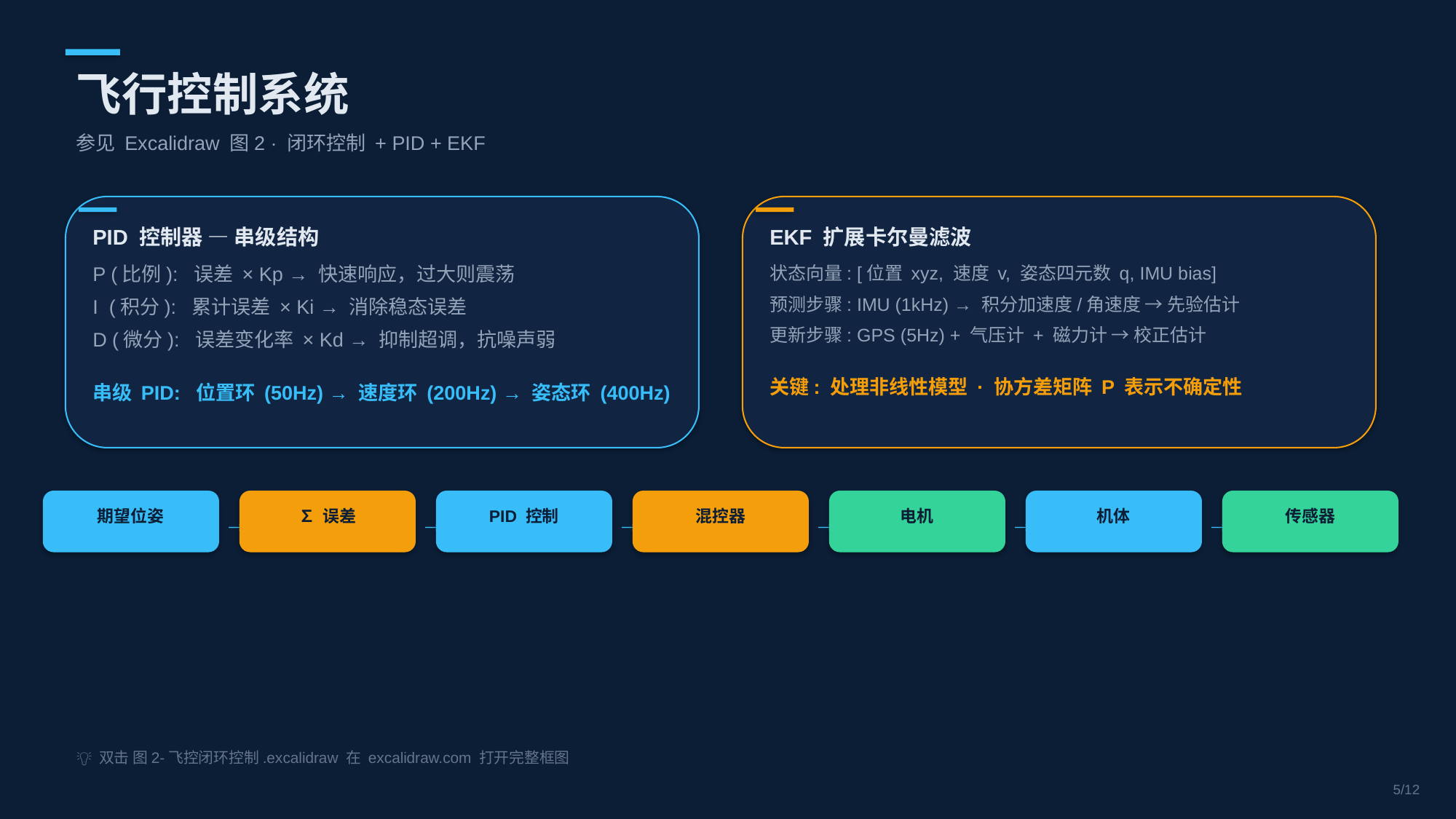

飞行控制系统
参见 Excalidraw 图2 · 闭环控制 + PID + EKF

PID 控制器 — 串级结构
EKF 扩展卡尔曼滤波
P (比例):  误差 × Kp → 快速响应，过大则震荡
I  (积分):  累计误差 × Ki → 消除稳态误差
D (微分):  误差变化率 × Kd → 抑制超调，抗噪声弱

串级 PID:  位置环 (50Hz) → 速度环 (200Hz) → 姿态环 (400Hz)
状态向量: [位置 xyz, 速度 v, 姿态四元数 q, IMU bias]
预测步骤: IMU (1kHz) → 积分加速度/角速度 → 先验估计
更新步骤: GPS (5Hz) + 气压计 + 磁力计 → 校正估计

关键: 处理非线性模型 · 协方差矩阵 P 表示不确定性

期望位姿
∑ 误差
PID 控制
混控器
电机
机体
传感器
→
→
→
→
→
→
💡 双击 图2-飞控闭环控制.excalidraw 在 excalidraw.com 打开完整框图
5/12